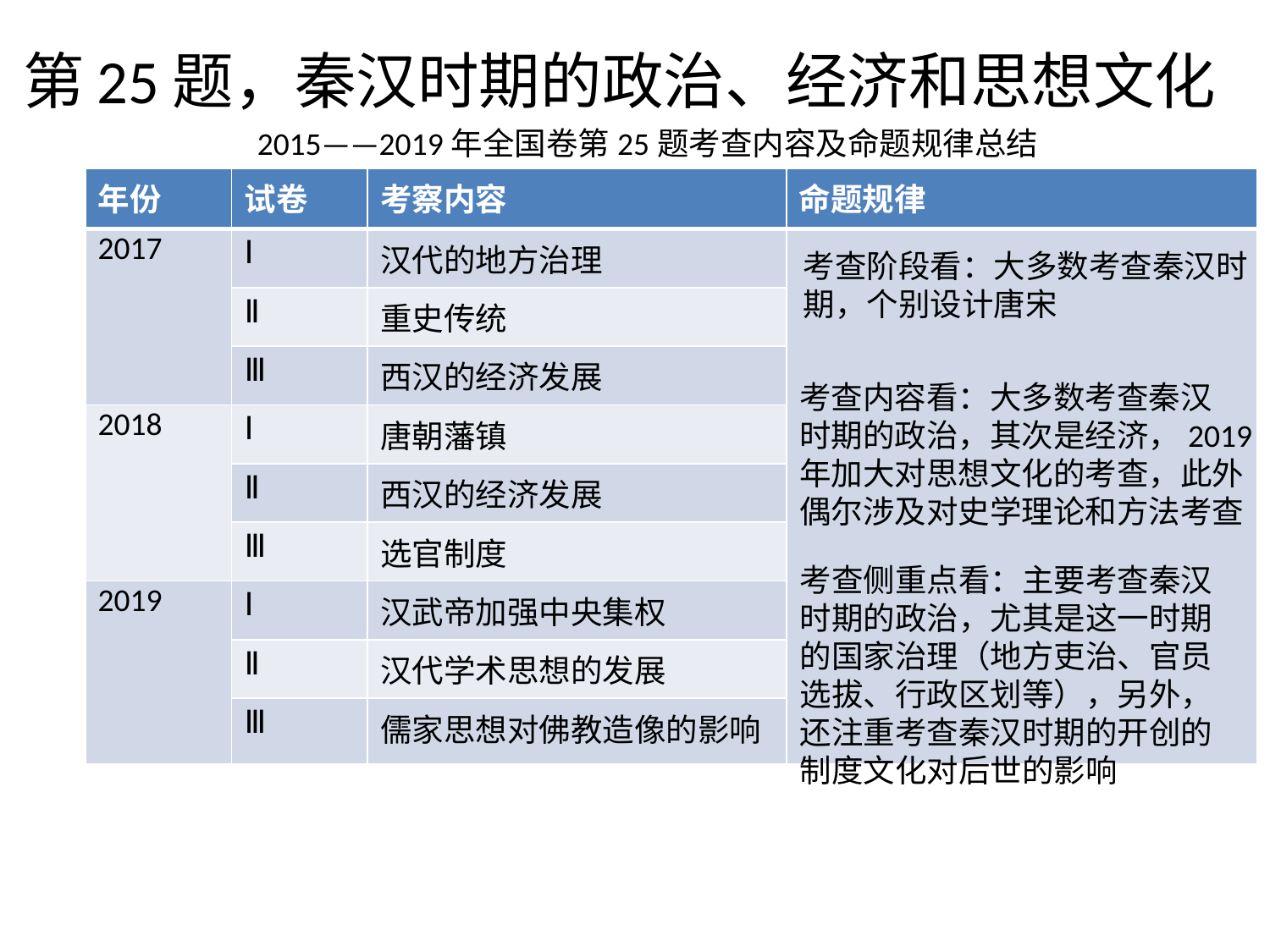

# 第25题，秦汉时期的政治、经济和思想文化
2015——2019年全国卷第25题考查内容及命题规律总结
| 年份 | 试卷 | 考察内容 | 命题规律 |
| --- | --- | --- | --- |
| 2017 | Ⅰ | 汉代的地方治理 |  |
|  | Ⅱ | 重史传统 |  |
|  | Ⅲ | 西汉的经济发展 |  |
| 2018 | Ⅰ | 唐朝藩镇 |  |
|  | Ⅱ | 西汉的经济发展 |  |
|  | Ⅲ | 选官制度 |  |
| 2019 | Ⅰ | 汉武帝加强中央集权 |  |
|  | Ⅱ | 汉代学术思想的发展 |  |
|  | Ⅲ | 儒家思想对佛教造像的影响 |  |
考查阶段看：大多数考查秦汉时
期，个别设计唐宋
考查内容看：大多数考查秦汉
时期的政治，其次是经济，2019
年加大对思想文化的考查，此外
偶尔涉及对史学理论和方法考查
考查侧重点看：主要考查秦汉
时期的政治，尤其是这一时期
的国家治理（地方吏治、官员
选拔、行政区划等），另外，
还注重考查秦汉时期的开创的
制度文化对后世的影响